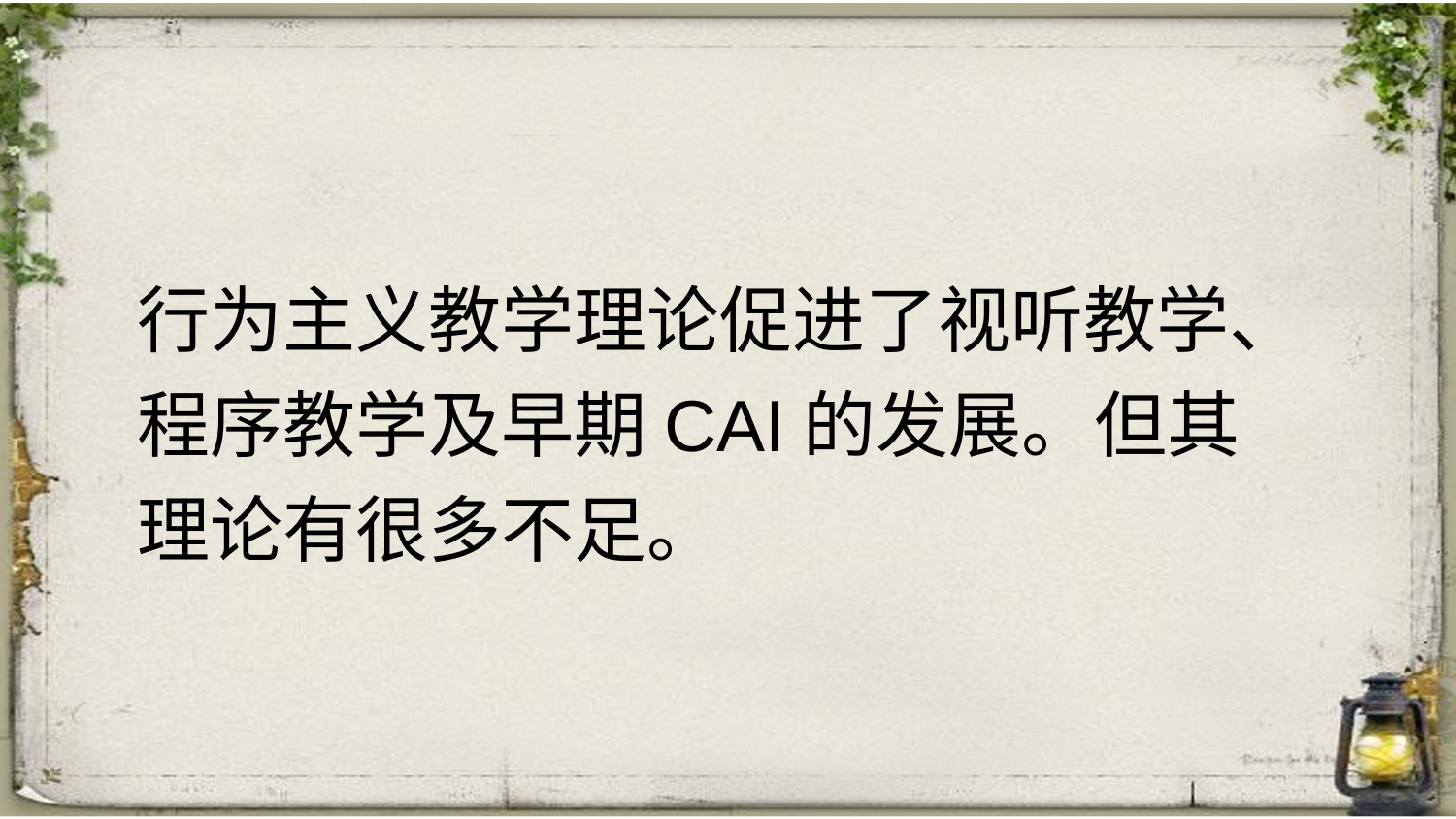

行为主义教学理论促进了视听教学、程序教学及早期CAI的发展。但其理论有很多不足。